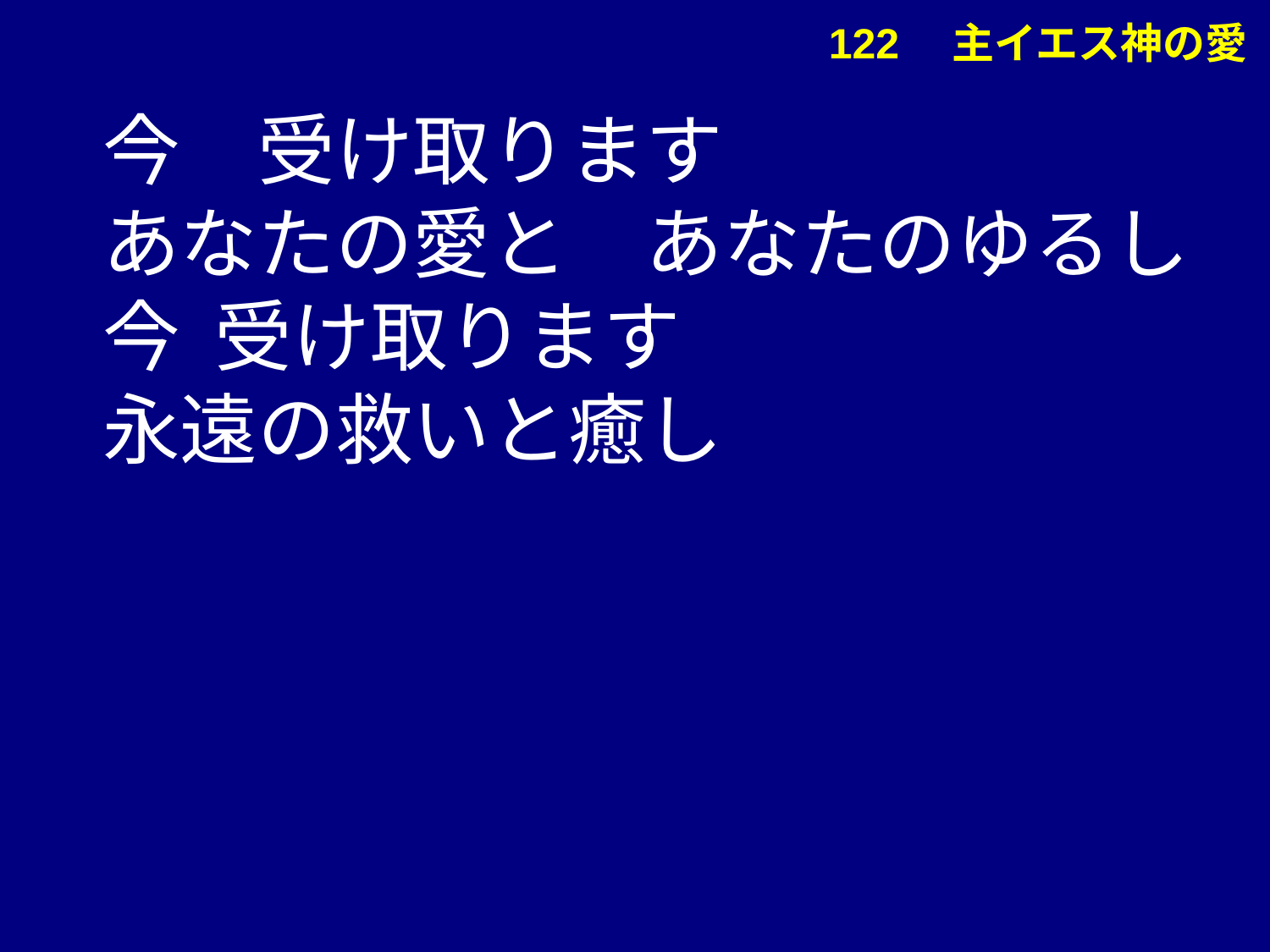

今　受け取ります
あなたの愛と　あなたのゆるし
今  受け取ります
永遠の救いと癒し
# 122　主イエス神の愛